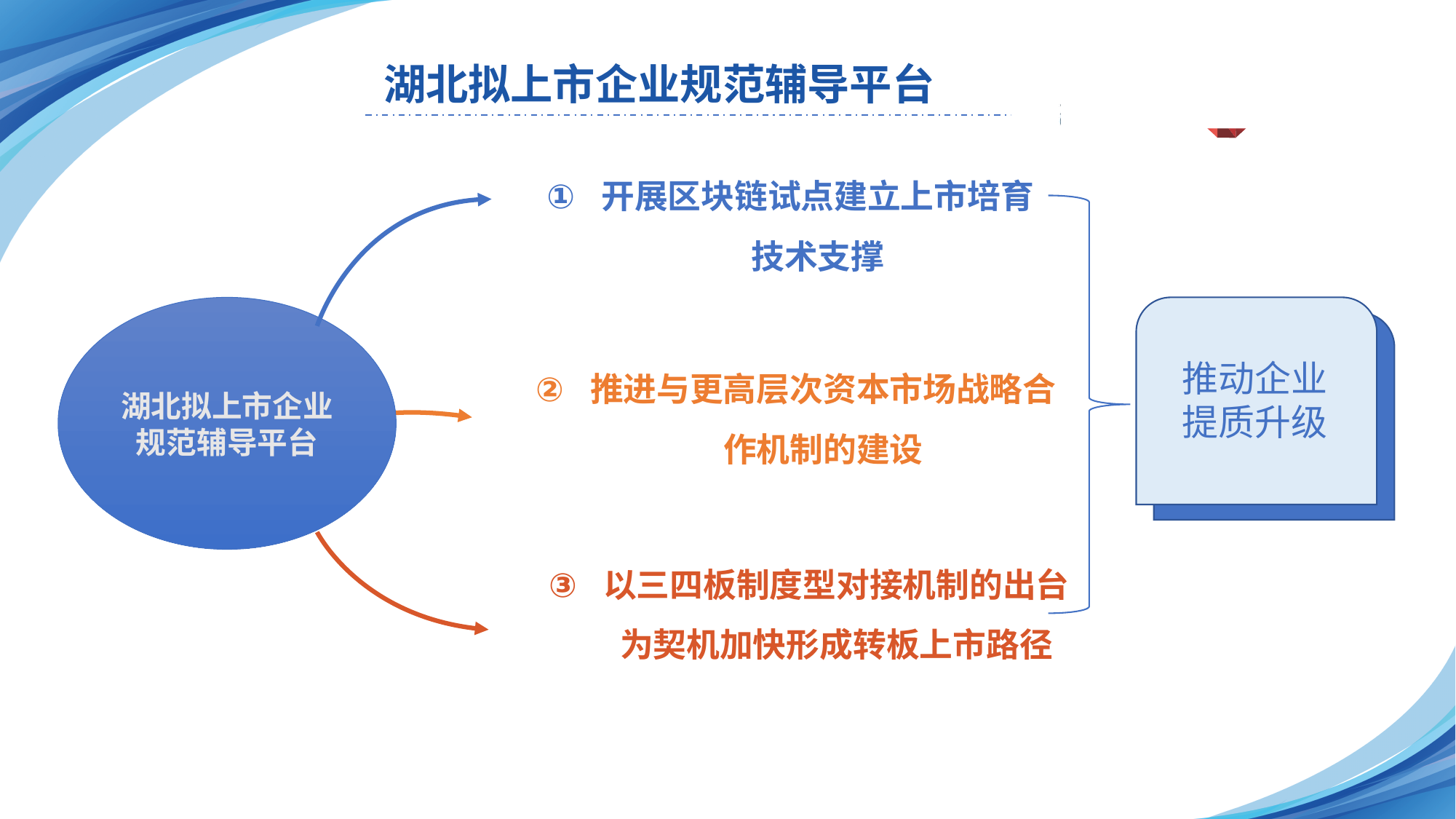

湖北拟上市企业规范辅导平台

开展区块链试点建立上市培育技术支撑

湖北拟上市企业
规范辅导平台

推进与更高层次资本市场战略合作机制的建设
推动企业
提质升级

以三四板制度型对接机制的出台为契机加快形成转板上市路径